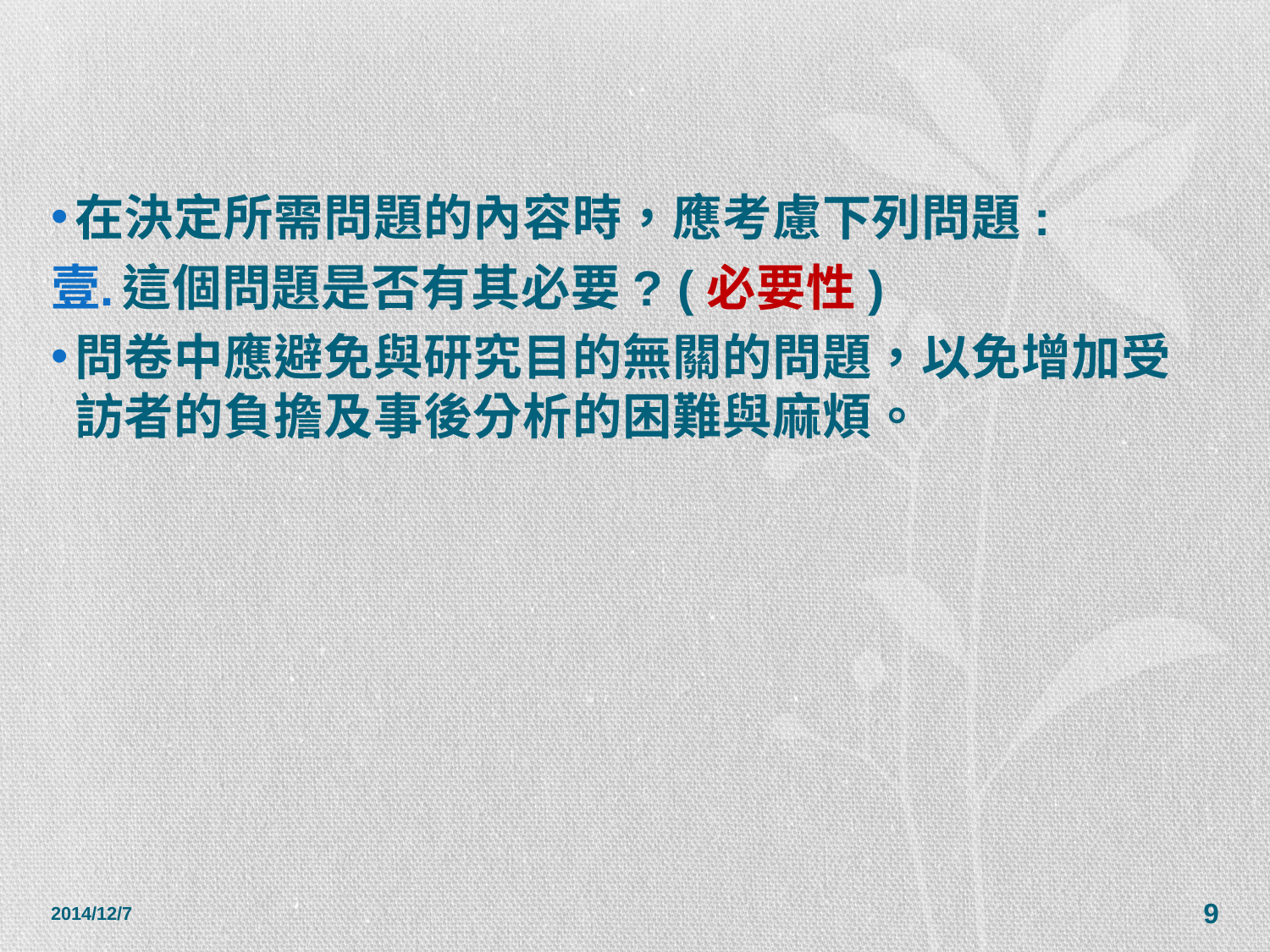

#
在決定所需問題的內容時，應考慮下列問題:
這個問題是否有其必要? (必要性)
問卷中應避免與研究目的無關的問題，以免增加受訪者的負擔及事後分析的困難與麻煩。

2014/12/7
9